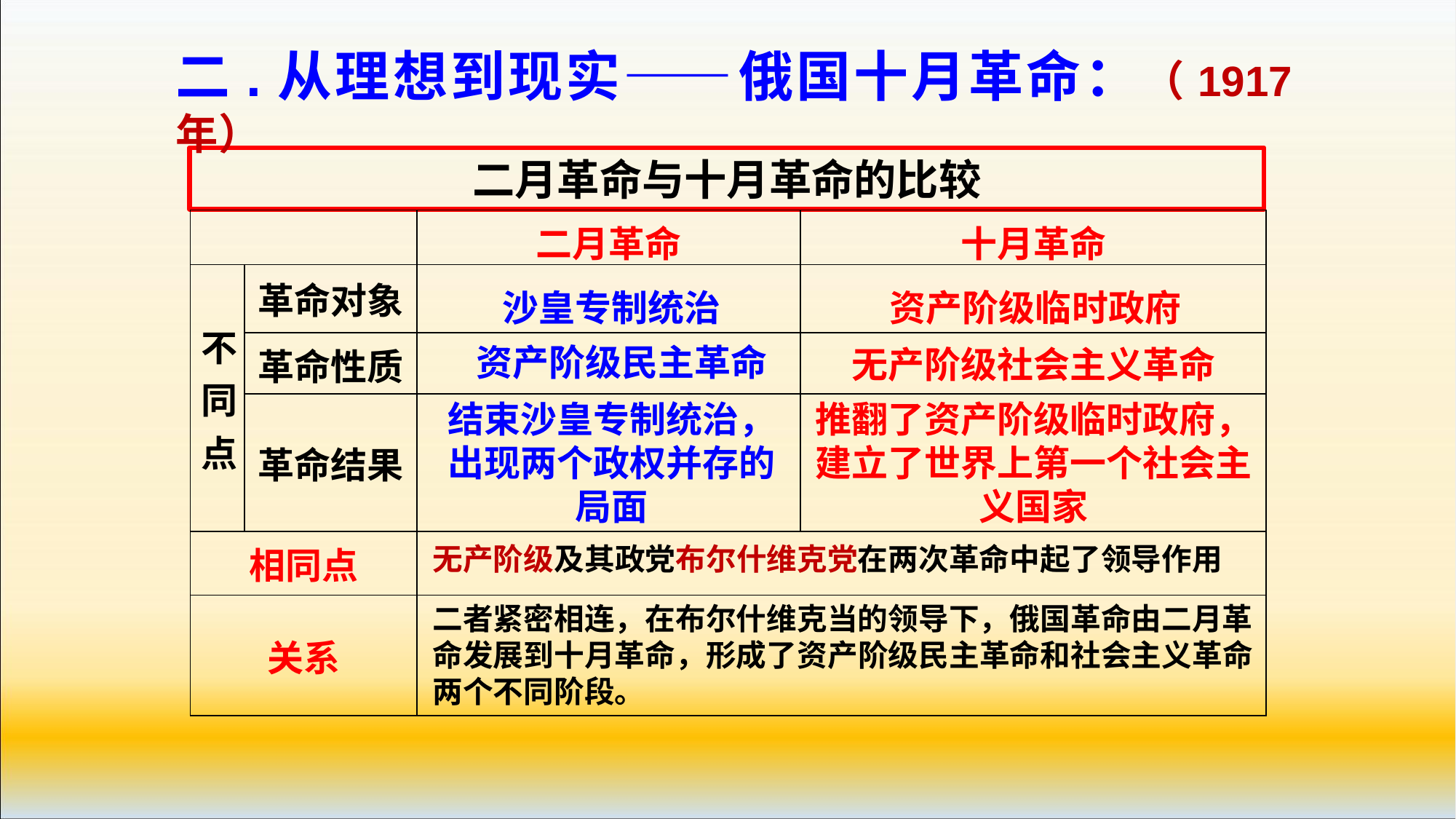

二.从理想到现实——俄国十月革命：（1917年）
二月革命与十月革命的比较
|  |  | 二月革命 | 十月革命 |
| --- | --- | --- | --- |
| 不同点 | 革命对象 |  |  |
|  | 革命性质 |  |  |
|  | 革命结果 |  |  |
| 相同点 |  |  |  |
| 关系 |  |  |  |
沙皇专制统治
资产阶级临时政府
资产阶级民主革命
无产阶级社会主义革命
结束沙皇专制统治，出现两个政权并存的局面
推翻了资产阶级临时政府，建立了世界上第一个社会主义国家
无产阶级及其政党布尔什维克党在两次革命中起了领导作用
二者紧密相连，在布尔什维克当的领导下，俄国革命由二月革命发展到十月革命，形成了资产阶级民主革命和社会主义革命两个不同阶段。